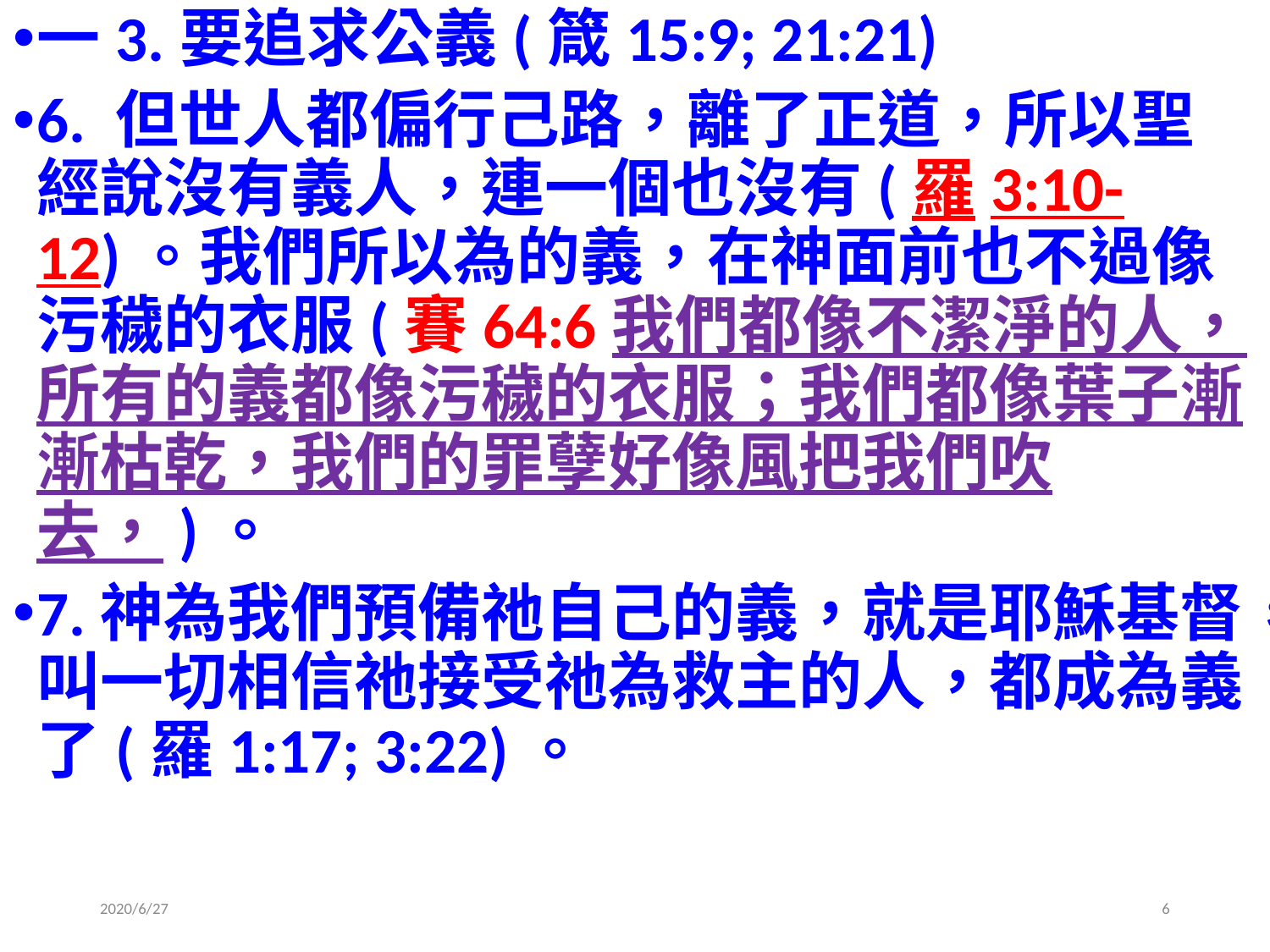

一3.要追求公義(箴15:9; 21:21)
6. 但世人都偏行己路，離了正道，所以聖經說沒有義人，連一個也沒有(羅3:10-12)。我們所以為的義，在神面前也不過像污穢的衣服(賽64:6我們都像不潔淨的人，所有的義都像污穢的衣服；我們都像葉子漸漸枯乾，我們的罪孽好像風把我們吹去，)。
7.神為我們預備祂自己的義，就是耶穌基督，叫一切相信祂接受祂為救主的人，都成為義了(羅1:17; 3:22)。

2020/6/27
6